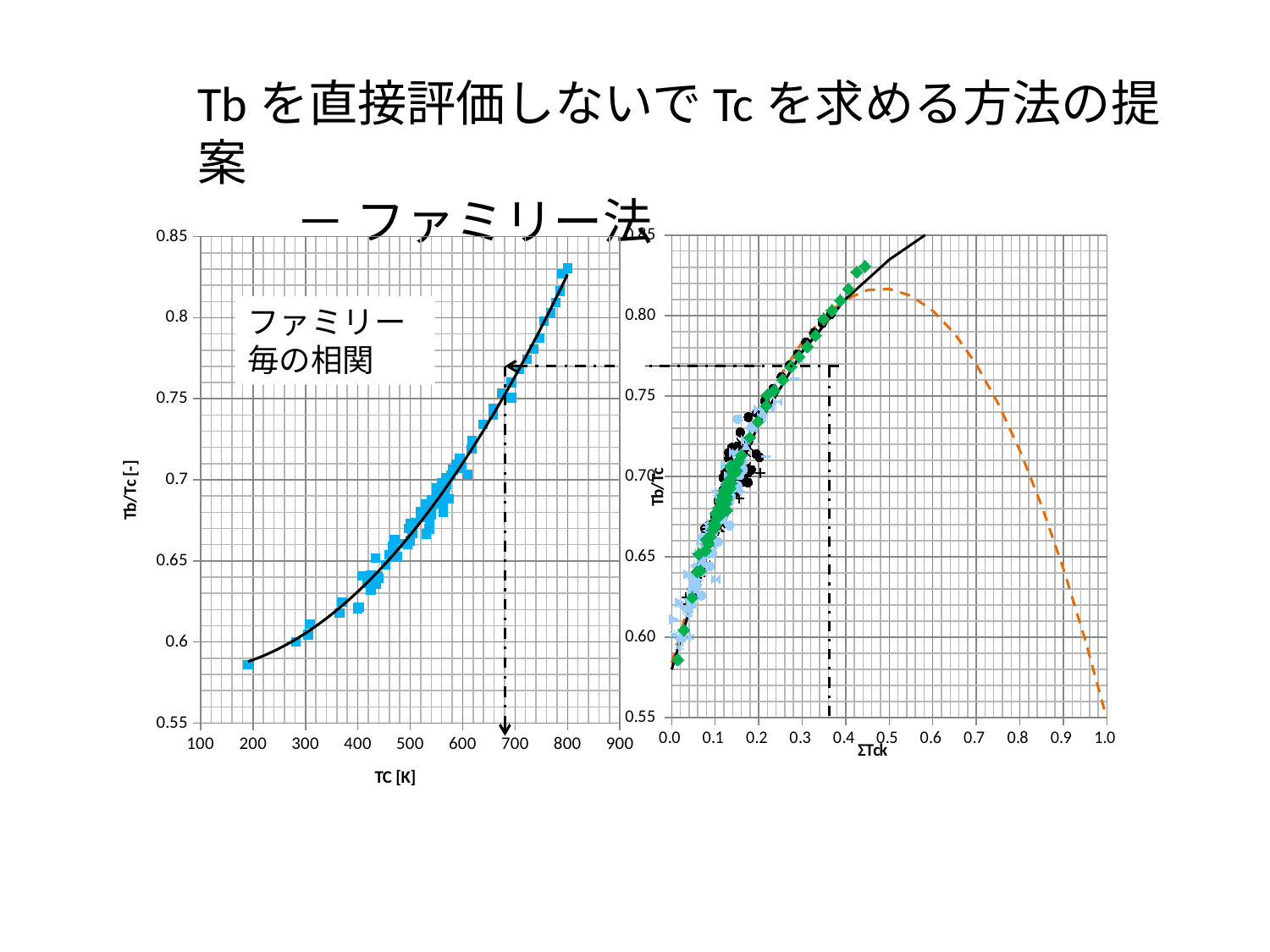

Tbを直接評価しないでTcを求める方法の提案
　　－ ファミリー法

### Chart

| Category |  |  |
|---|---|---|

### Chart

| Category |  |  |  |  |  |  |  |  |  |  |  |  |  |  |  |  |
|---|---|---|---|---|---|---|---|---|---|---|---|---|---|---|---|---|
ファミリー毎の相関